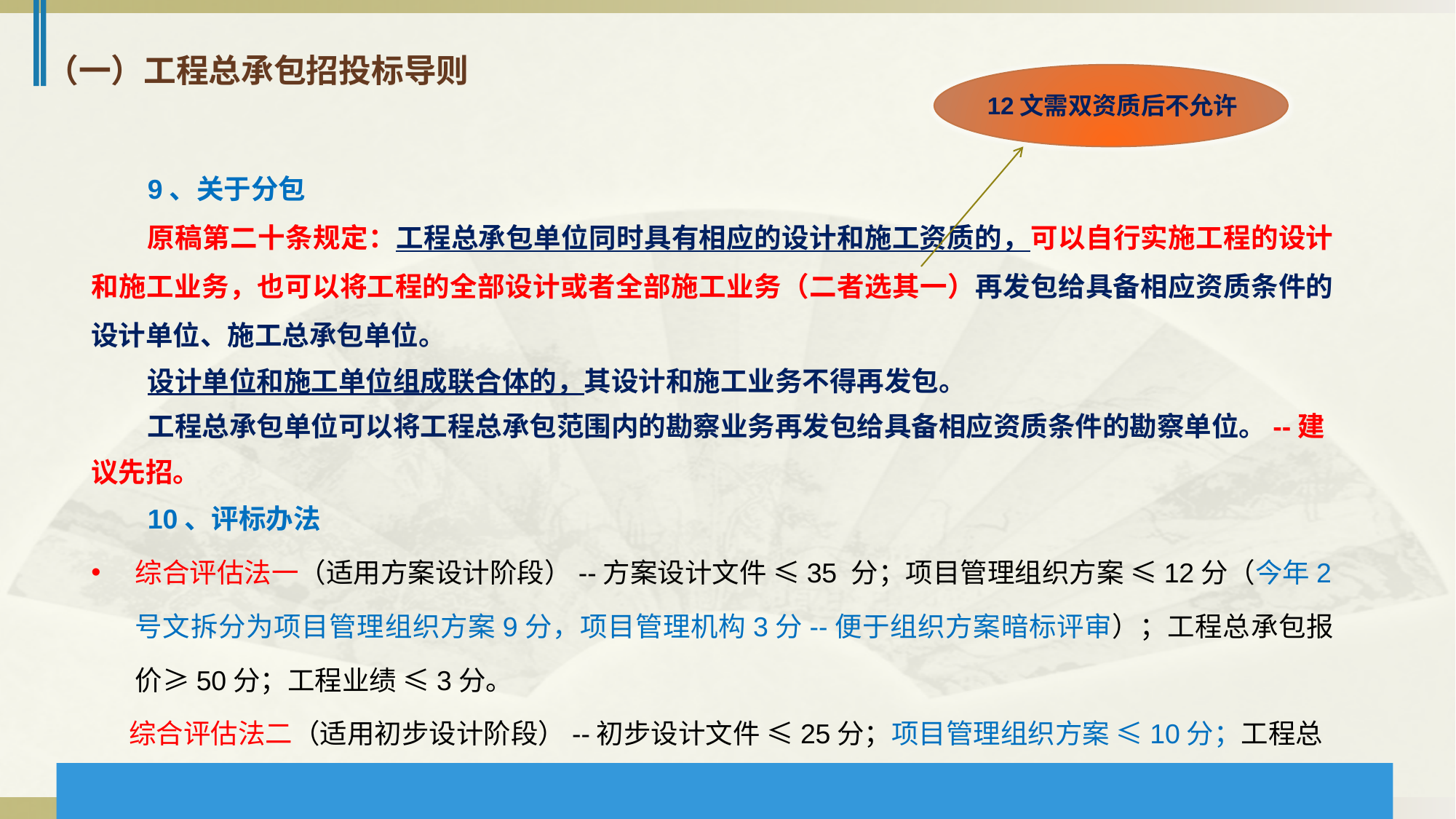

（一）工程总承包招投标导则

12文需双资质后不允许
9、关于分包
原稿第二十条规定：工程总承包单位同时具有相应的设计和施工资质的，可以自行实施工程的设计和施工业务，也可以将工程的全部设计或者全部施工业务（二者选其一）再发包给具备相应资质条件的设计单位、施工总承包单位。
设计单位和施工单位组成联合体的，其设计和施工业务不得再发包。
工程总承包单位可以将工程总承包范围内的勘察业务再发包给具备相应资质条件的勘察单位。--建议先招。
10、评标办法
综合评估法一（适用方案设计阶段）--方案设计文件 ≤35 分；项目管理组织方案 ≤12分（今年2号文拆分为项目管理组织方案9分，项目管理机构3分--便于组织方案暗标评审）；工程总承包报价≥50分；工程业绩 ≤3分。
     综合评估法二（适用初步设计阶段）--初步设计文件 ≤25分；项目管理组织方案 ≤10分；工程总